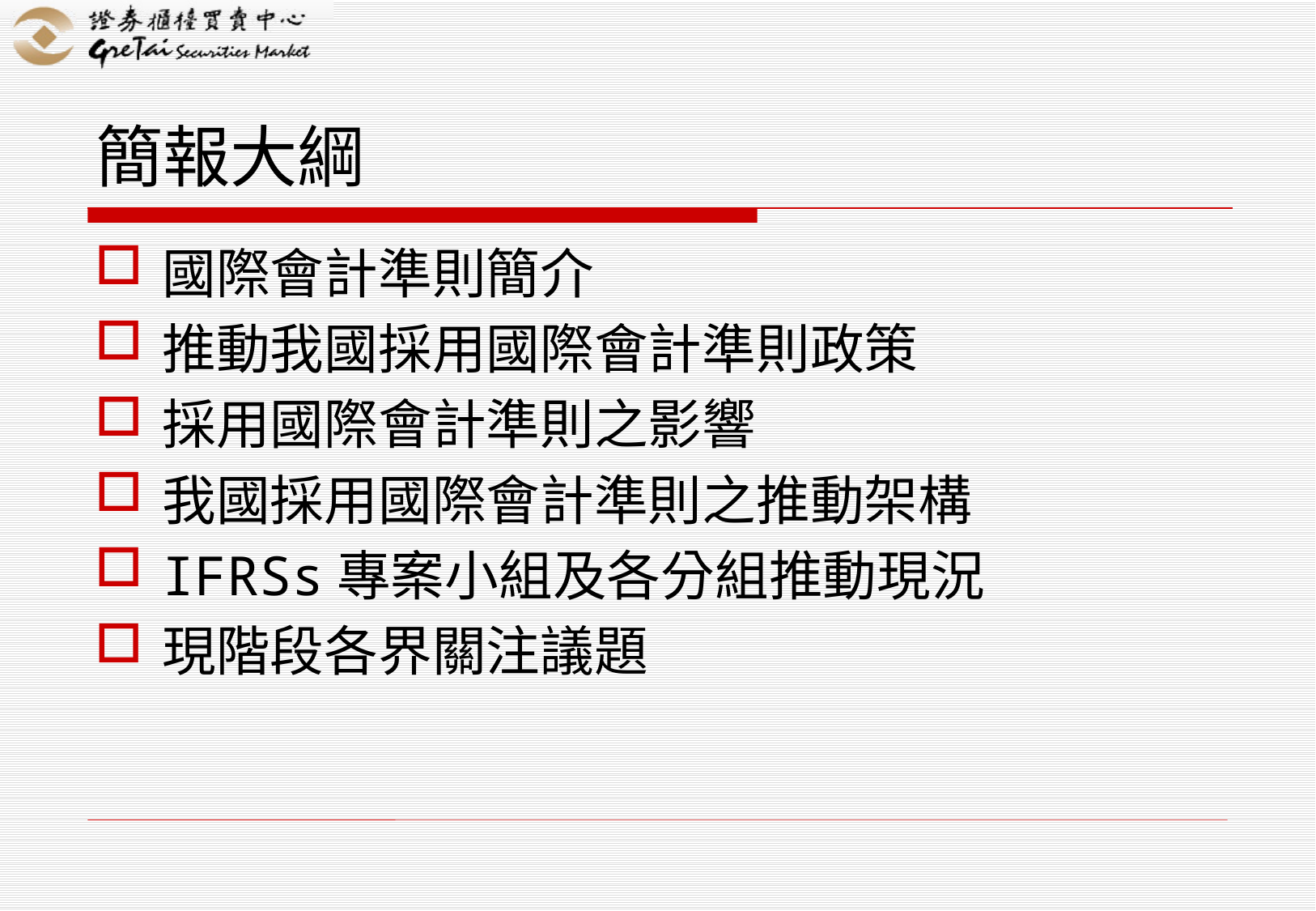

# 簡報大綱
國際會計準則簡介
推動我國採用國際會計準則政策
採用國際會計準則之影響
我國採用國際會計準則之推動架構
IFRSs專案小組及各分組推動現況
現階段各界關注議題